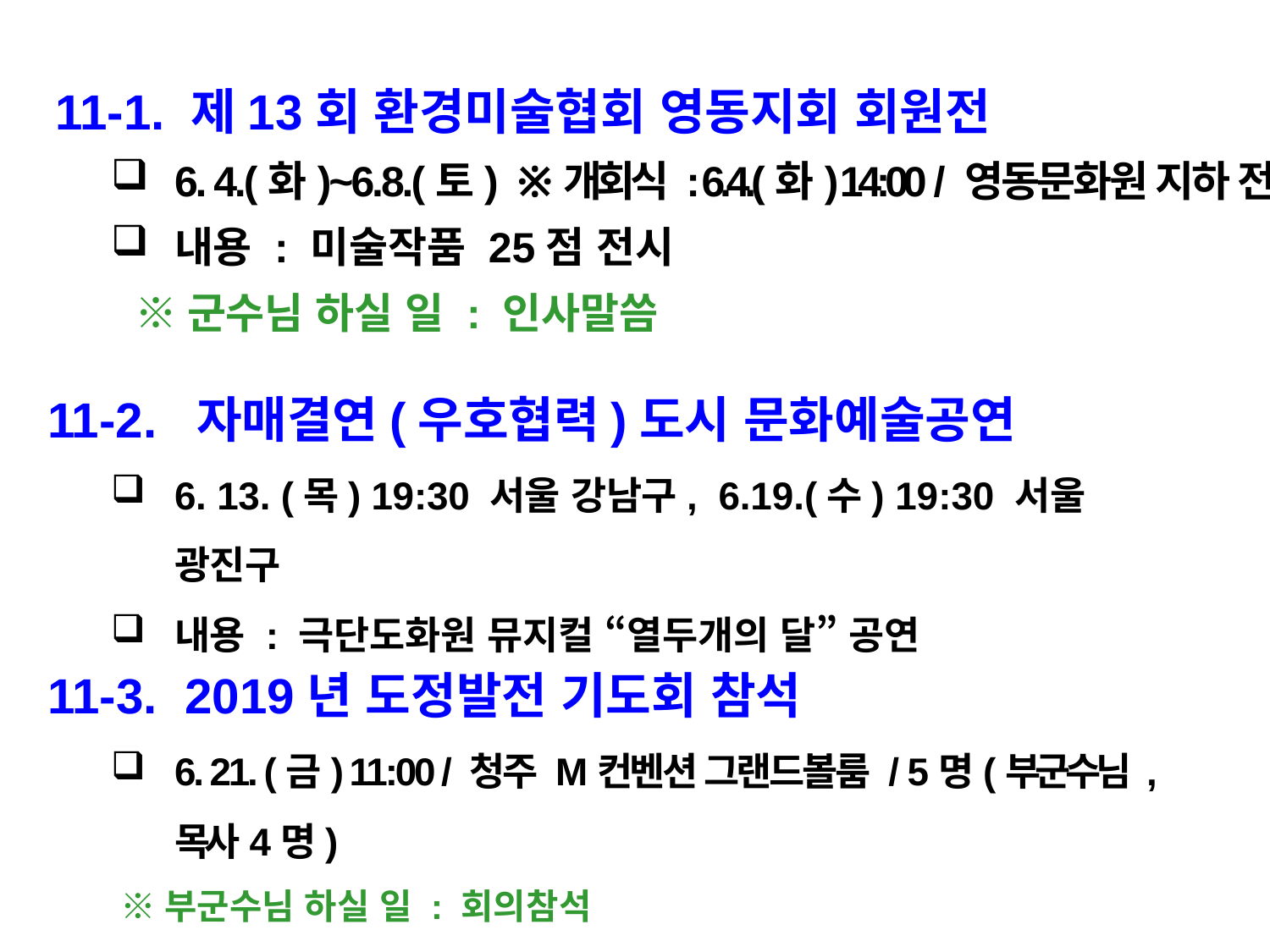

11-1. 제13회 환경미술협회 영동지회 회원전
6. 4.(화)~6.8.(토)  ※개회식 : 6.4.(화) 14:00 / 영동문화원 지하 전시실
내용 : 미술작품 25점 전시
  ※군수님 하실 일 : 인사말씀

11-2.  자매결연(우호협력)도시 문화예술공연
6. 13. (목) 19:30 서울 강남구,  6.19.(수) 19:30 서울 광진구
내용 : 극단도화원 뮤지컬 “열두개의 달” 공연
11-3.  2019년 도정발전 기도회 참석
6. 21. (금) 11:00 / 청주 M컨벤션 그랜드볼룸 / 5명(부군수님 , 목사4명)
 ※부군수님 하실 일 : 회의참석